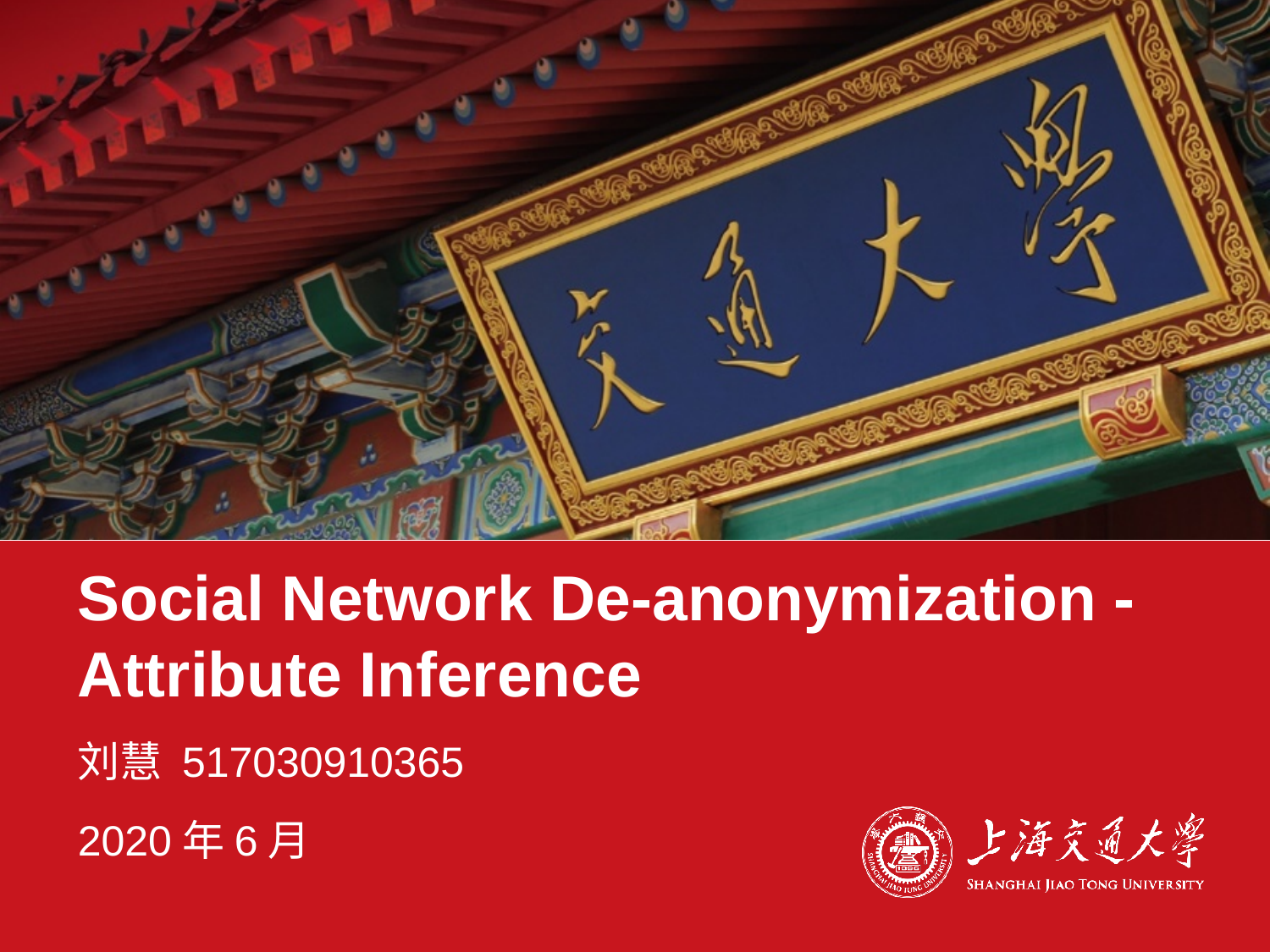

# Social Network De-anonymization -Attribute Inference
刘慧 517030910365
2020年6月